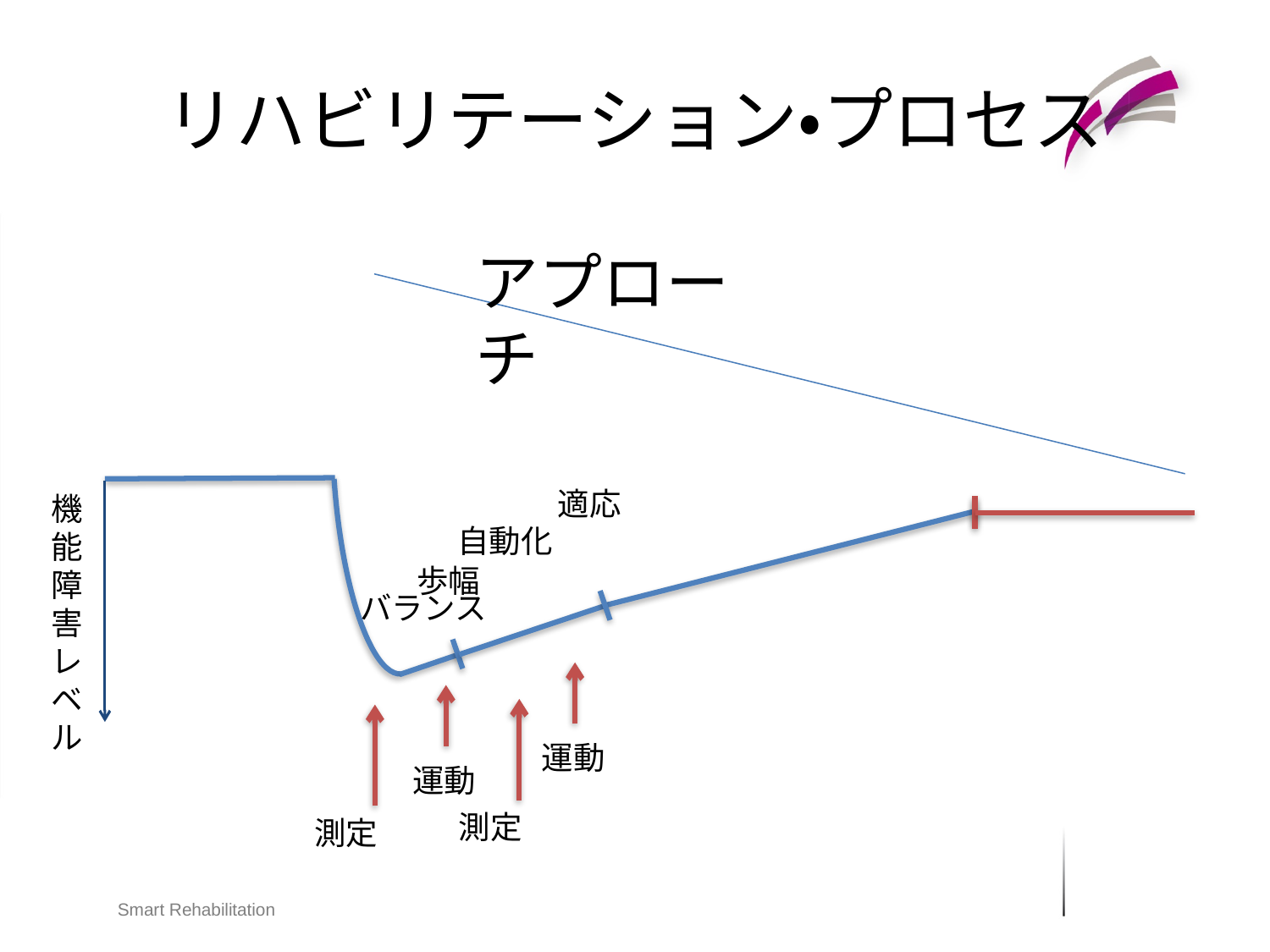

# リハビリテーション・プロセス
アプローチ

適応
自動化
歩幅
バランス
機能障害レベル
運動
運動
測定
測定